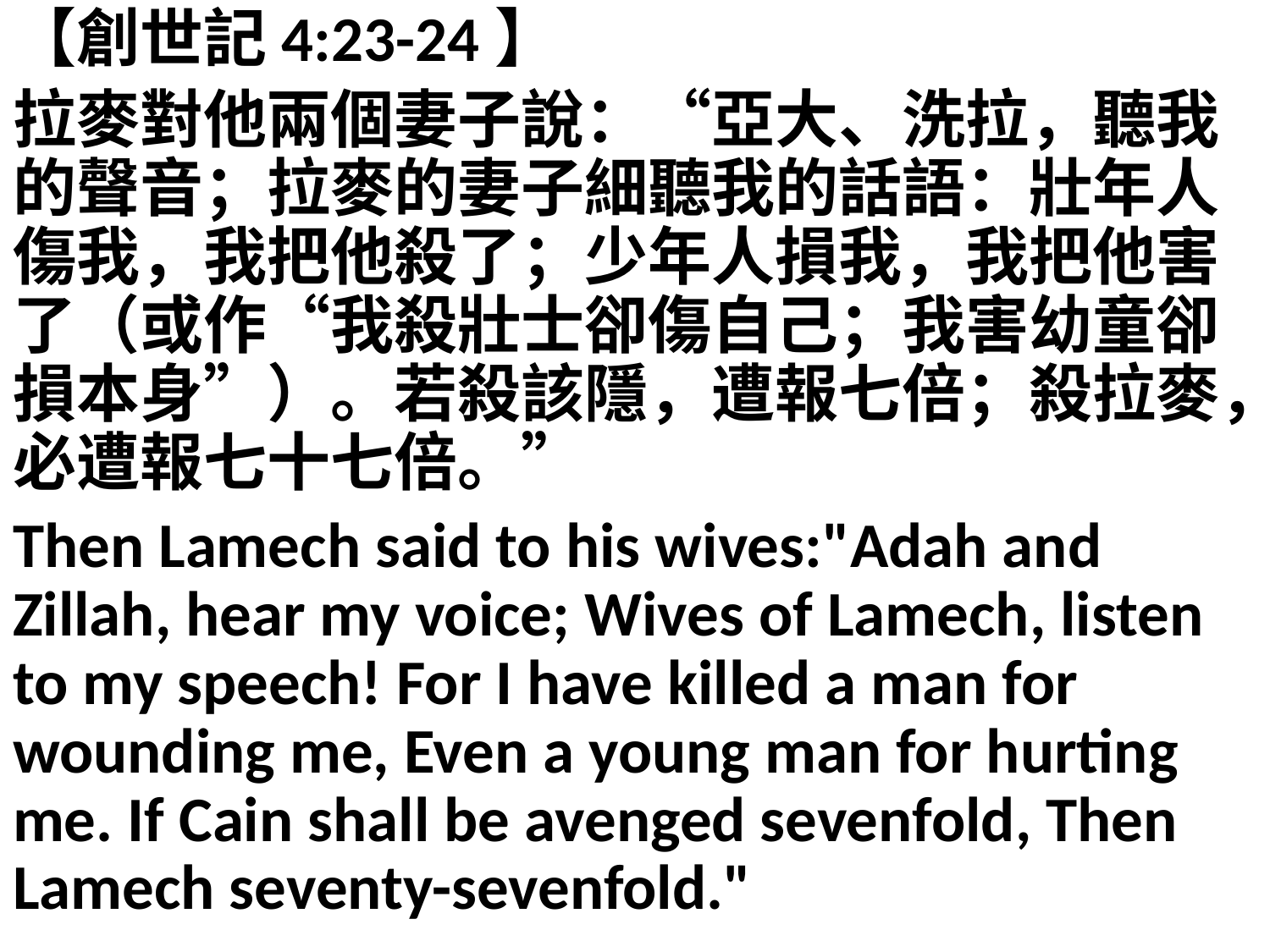

【創世記4:23-24】
拉麥對他兩個妻子說：“亞大、洗拉，聽我的聲音；拉麥的妻子細聽我的話語：壯年人傷我，我把他殺了；少年人損我，我把他害了（或作“我殺壯士卻傷自己；我害幼童卻損本身”）。若殺該隱，遭報七倍；殺拉麥，必遭報七十七倍。”
Then Lamech said to his wives:"Adah and Zillah, hear my voice; Wives of Lamech, listen to my speech! For I have killed a man for wounding me, Even a young man for hurting me. If Cain shall be avenged sevenfold, Then Lamech seventy-sevenfold."